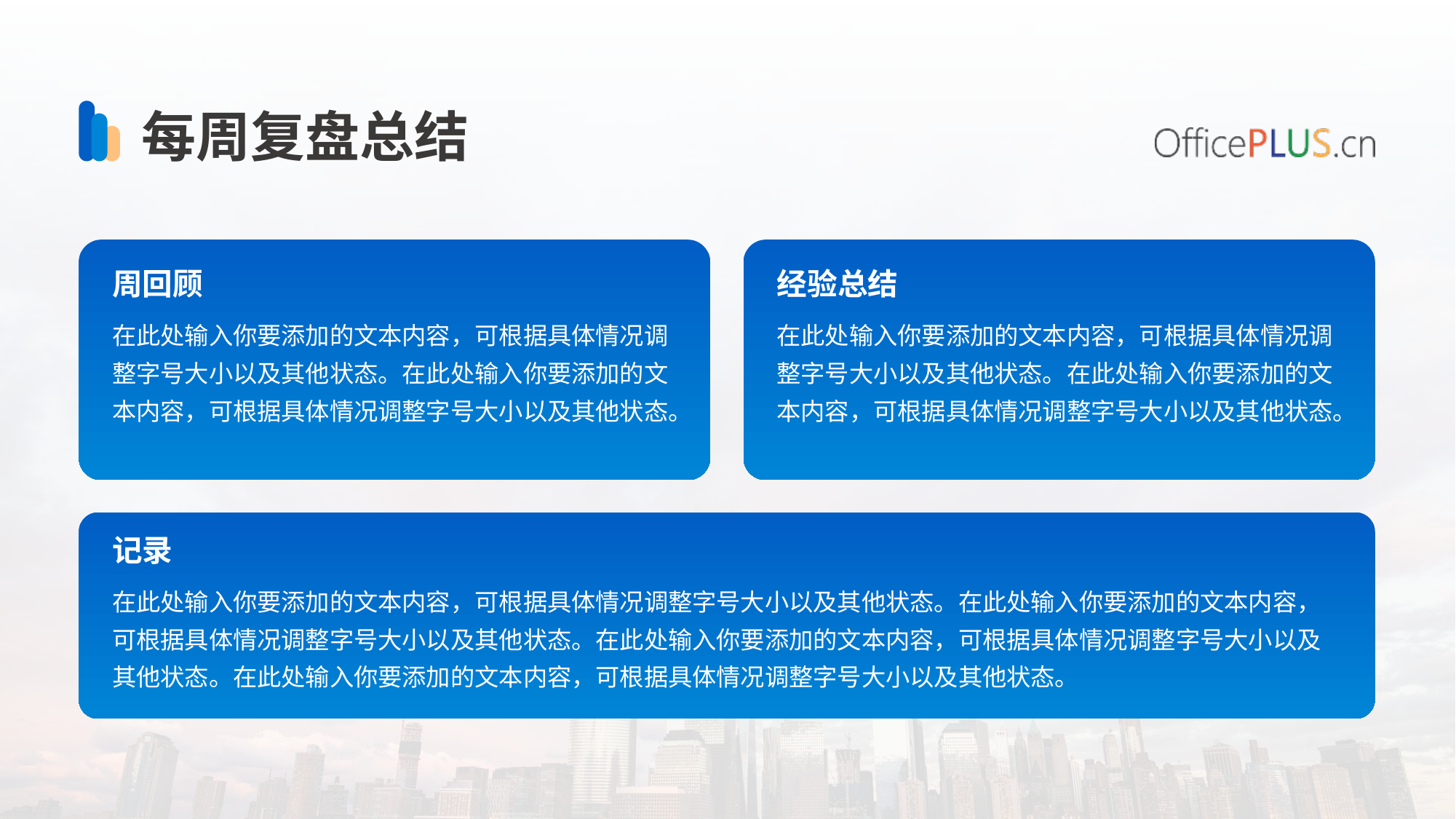

每周复盘总结

周回顾
经验总结
在此处输入你要添加的文本内容，可根据具体情况调整字号大小以及其他状态。在此处输入你要添加的文本内容，可根据具体情况调整字号大小以及其他状态。
在此处输入你要添加的文本内容，可根据具体情况调整字号大小以及其他状态。在此处输入你要添加的文本内容，可根据具体情况调整字号大小以及其他状态。

记录
在此处输入你要添加的文本内容，可根据具体情况调整字号大小以及其他状态。在此处输入你要添加的文本内容，可根据具体情况调整字号大小以及其他状态。在此处输入你要添加的文本内容，可根据具体情况调整字号大小以及其他状态。在此处输入你要添加的文本内容，可根据具体情况调整字号大小以及其他状态。